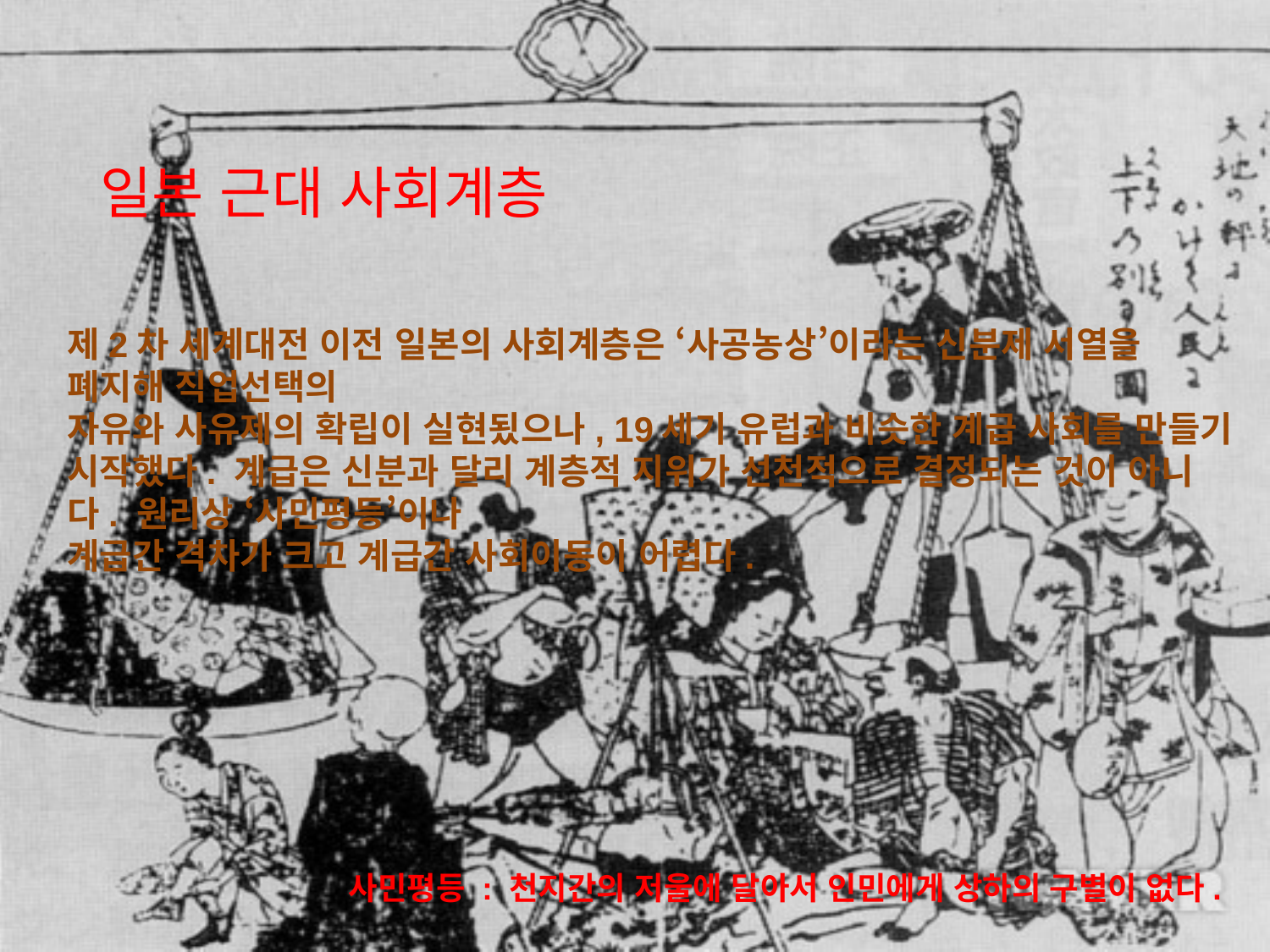

일본 근대 사회계층
제2차 세계대전 이전 일본의 사회계층은 ‘사공농상’이라는 신분제 서열을 폐지해 직업선택의
자유와 사유제의 확립이 실현됬으나, 19세기 유럽과 비슷한 계급 사회를 만들기 시작했다. 계급은 신분과 달리 계층적 지위가 선천적으로 결정되는 것이 아니다. 원리상 ‘사민평등’이나
계급간 격차가 크고 계급간 사회이동이 어렵다.
사민평등 : 천지간의 저울에 달아서 인민에게 상하의 구별이 없다.